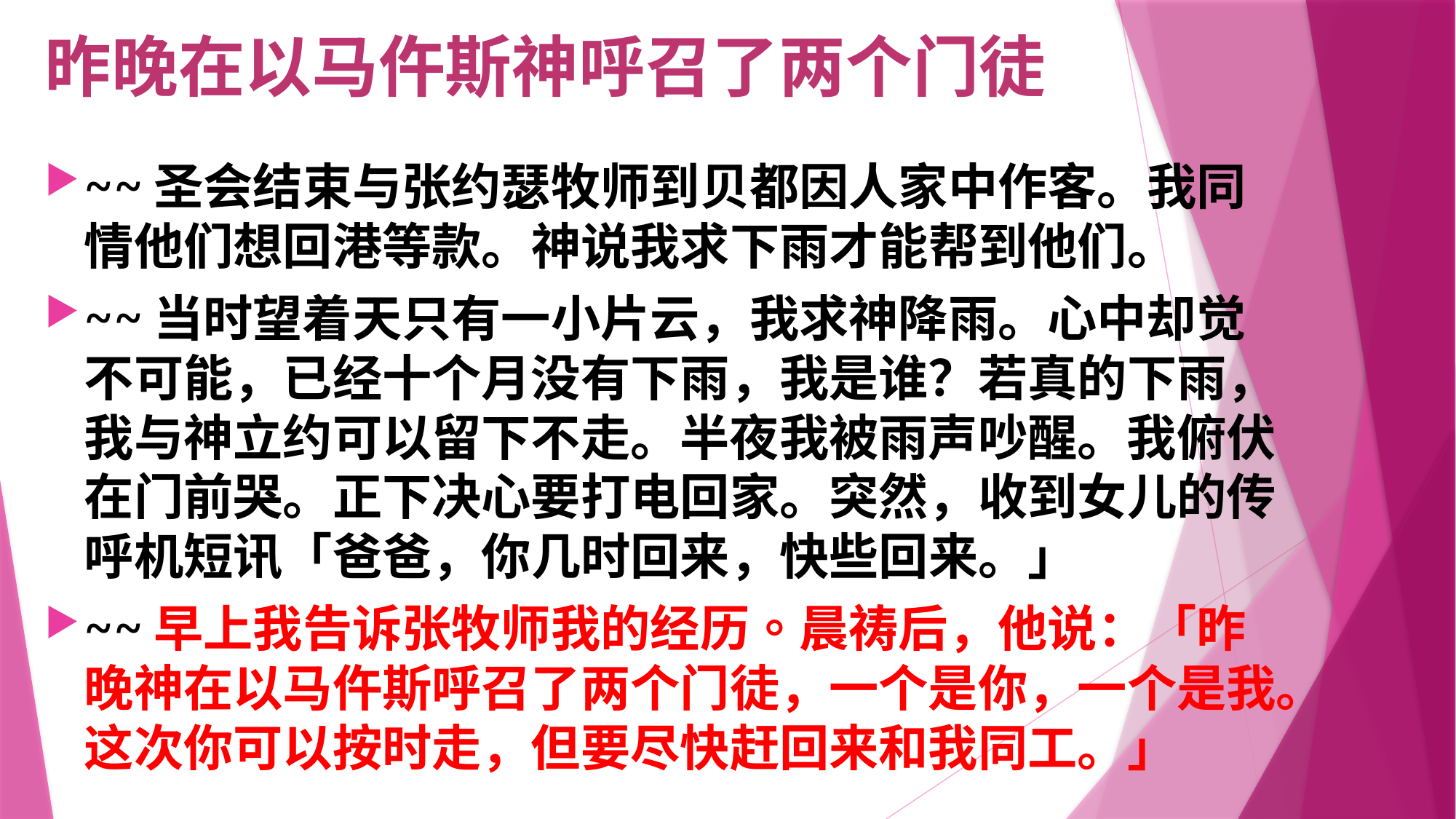

# 昨晚在以马仵斯神呼召了两个门徒
~~圣会结束与张约瑟牧师到贝都因人家中作客。我同情他们想回港等款。神说我求下雨才能帮到他们。
~~当时望着天只有一小片云，我求神降雨。心中却觉不可能，已经十个月没有下雨，我是谁？若真的下雨，我与神立约可以留下不走。半夜我被雨声吵醒。我俯伏在门前哭。正下决心要打电回家。突然，收到女儿的传呼机短讯「爸爸，你几时回来，快些回来。」
~~早上我告诉张牧师我的经历。晨祷后，他说：「昨晚神在以马仵斯呼召了两个门徒，一个是你，一个是我。这次你可以按时走，但要尽快赶回来和我同工。」